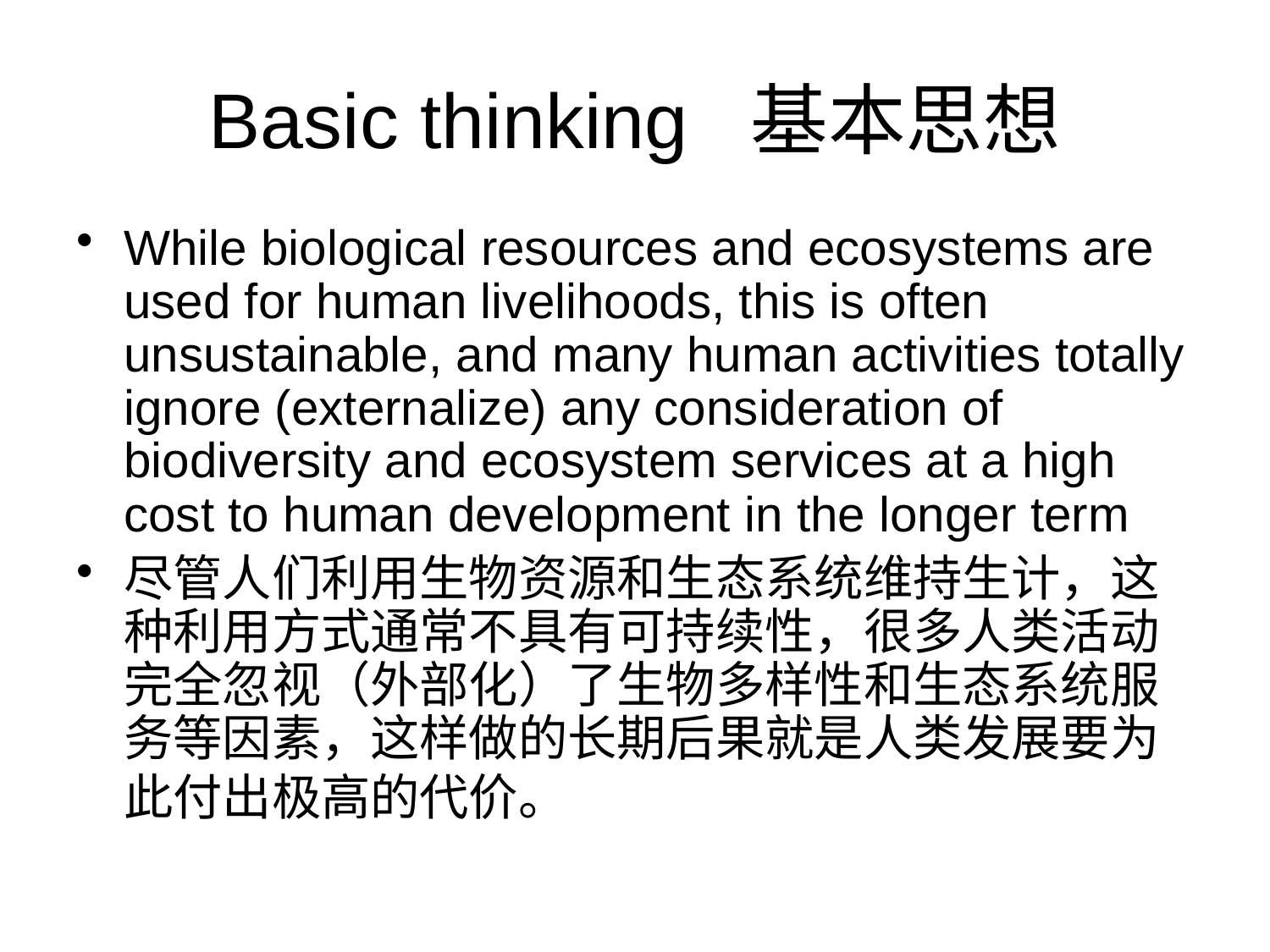

# Basic thinking  基本思想
While biological resources and ecosystems are used for human livelihoods, this is often unsustainable, and many human activities totally ignore (externalize) any consideration of biodiversity and ecosystem services at a high cost to human development in the longer term
尽管人们利用生物资源和生态系统维持生计，这种利用方式通常不具有可持续性，很多人类活动完全忽视（外部化）了生物多样性和生态系统服务等因素，这样做的长期后果就是人类发展要为此付出极高的代价。